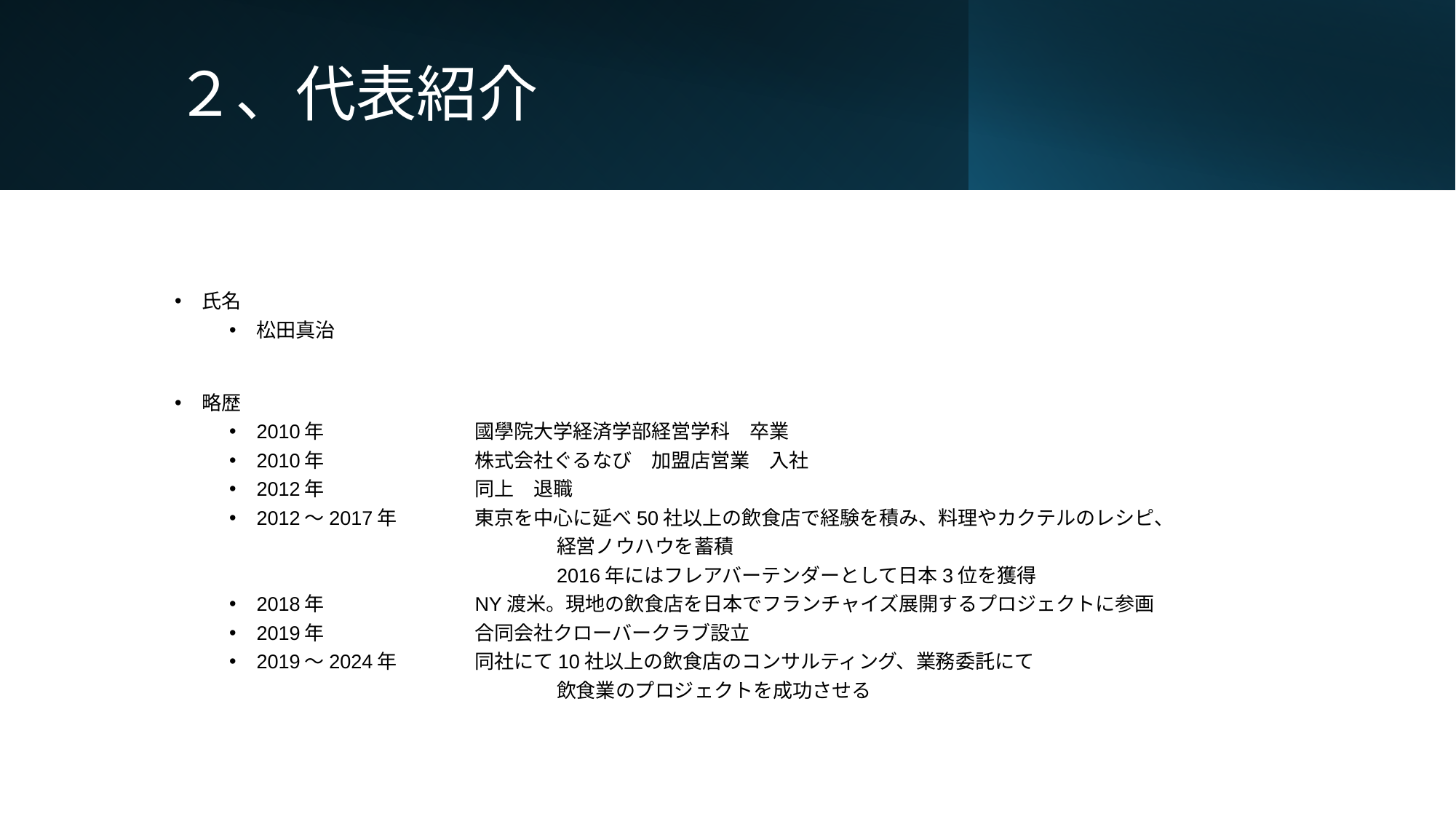

# ２、代表紹介
氏名
松田真治

略歴
2010年		國學院大学経済学部経営学科　卒業
2010年		株式会社ぐるなび　加盟店営業　入社
2012年		同上　退職
2012〜2017年	東京を中心に延べ50社以上の飲食店で経験を積み、料理やカクテルのレシピ、
			経営ノウハウを蓄積
			2016年にはフレアバーテンダーとして日本3位を獲得
2018年		NY渡米。現地の飲食店を日本でフランチャイズ展開するプロジェクトに参画
2019年		合同会社クローバークラブ設立
2019〜2024年	同社にて10社以上の飲食店のコンサルティング、業務委託にて
			飲食業のプロジェクトを成功させる